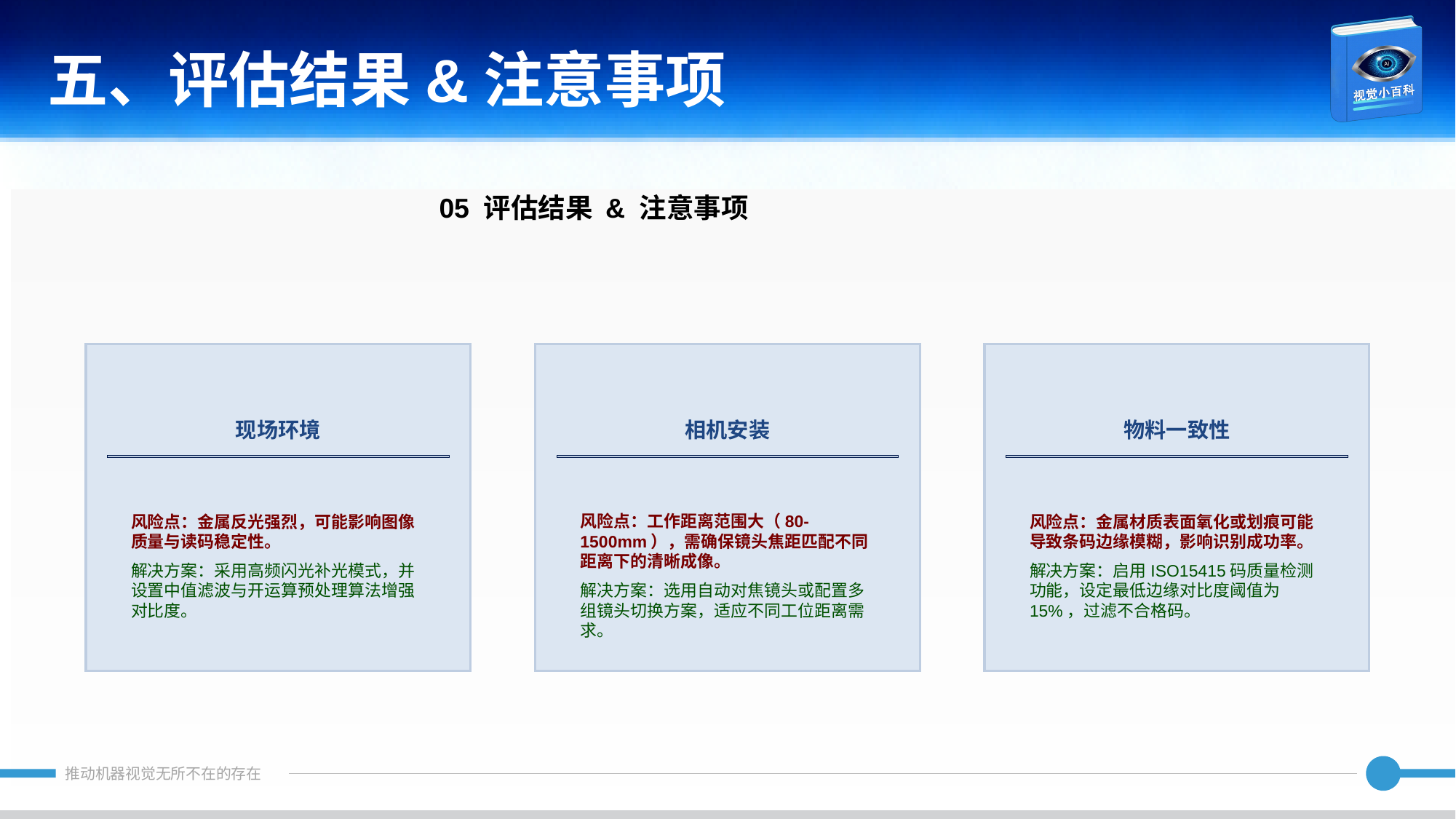

五、评估结果&注意事项

05 评估结果 & 注意事项

现场环境

相机安装

物料一致性

风险点：金属反光强烈，可能影响图像质量与读码稳定性。
解决方案：采用高频闪光补光模式，并设置中值滤波与开运算预处理算法增强对比度。

风险点：工作距离范围大（80-1500mm），需确保镜头焦距匹配不同距离下的清晰成像。
解决方案：选用自动对焦镜头或配置多组镜头切换方案，适应不同工位距离需求。

风险点：金属材质表面氧化或划痕可能导致条码边缘模糊，影响识别成功率。
解决方案：启用ISO15415码质量检测功能，设定最低边缘对比度阈值为15%，过滤不合格码。
10